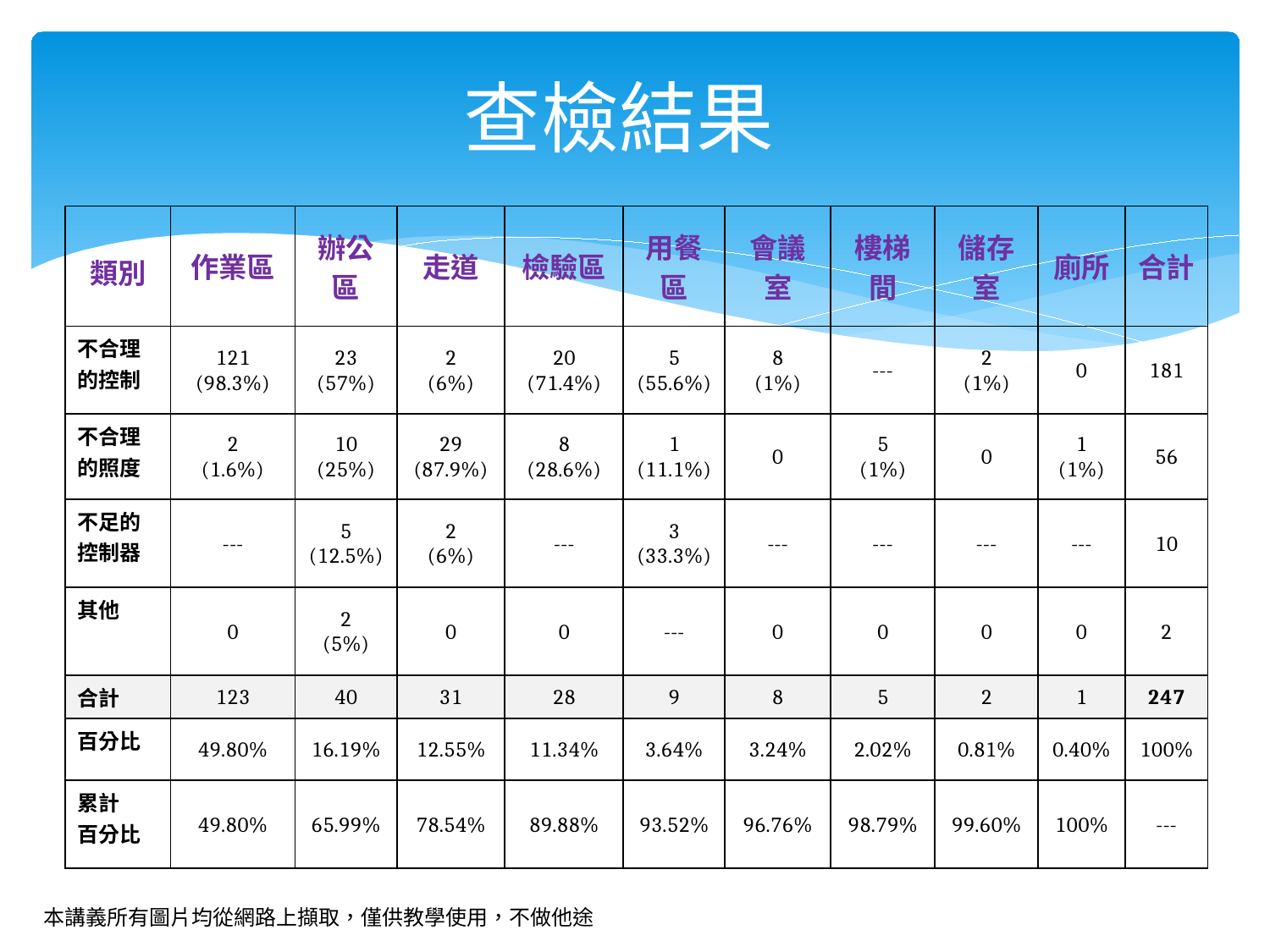

# 查檢結果
| 類別 | 作業區 | 辦公區 | 走道 | 檢驗區 | 用餐區 | 會議室 | 樓梯間 | 儲存室 | 廁所 | 合計 |
| --- | --- | --- | --- | --- | --- | --- | --- | --- | --- | --- |
| 不合理 的控制 | 121 (98.3%) | 23 (57%) | 2 (6%) | 20 (71.4%) | 5 (55.6%) | 8 (1%) | --- | 2 (1%) | 0 | 181 |
| 不合理 的照度 | 2 (1.6%) | 10 (25%) | 29 (87.9%) | 8 (28.6%) | 1 (11.1%) | 0 | 5 (1%) | 0 | 1 (1%) | 56 |
| 不足的 控制器 | --- | 5 (12.5%) | 2 (6%) | --- | 3 (33.3%) | --- | --- | --- | --- | 10 |
| 其他 | 0 | 2 (5%) | 0 | 0 | --- | 0 | 0 | 0 | 0 | 2 |
| 合計 | 123 | 40 | 31 | 28 | 9 | 8 | 5 | 2 | 1 | 247 |
| 百分比 | 49.80% | 16.19% | 12.55% | 11.34% | 3.64% | 3.24% | 2.02% | 0.81% | 0.40% | 100% |
| 累計 百分比 | 49.80% | 65.99% | 78.54% | 89.88% | 93.52% | 96.76% | 98.79% | 99.60% | 100% | --- |